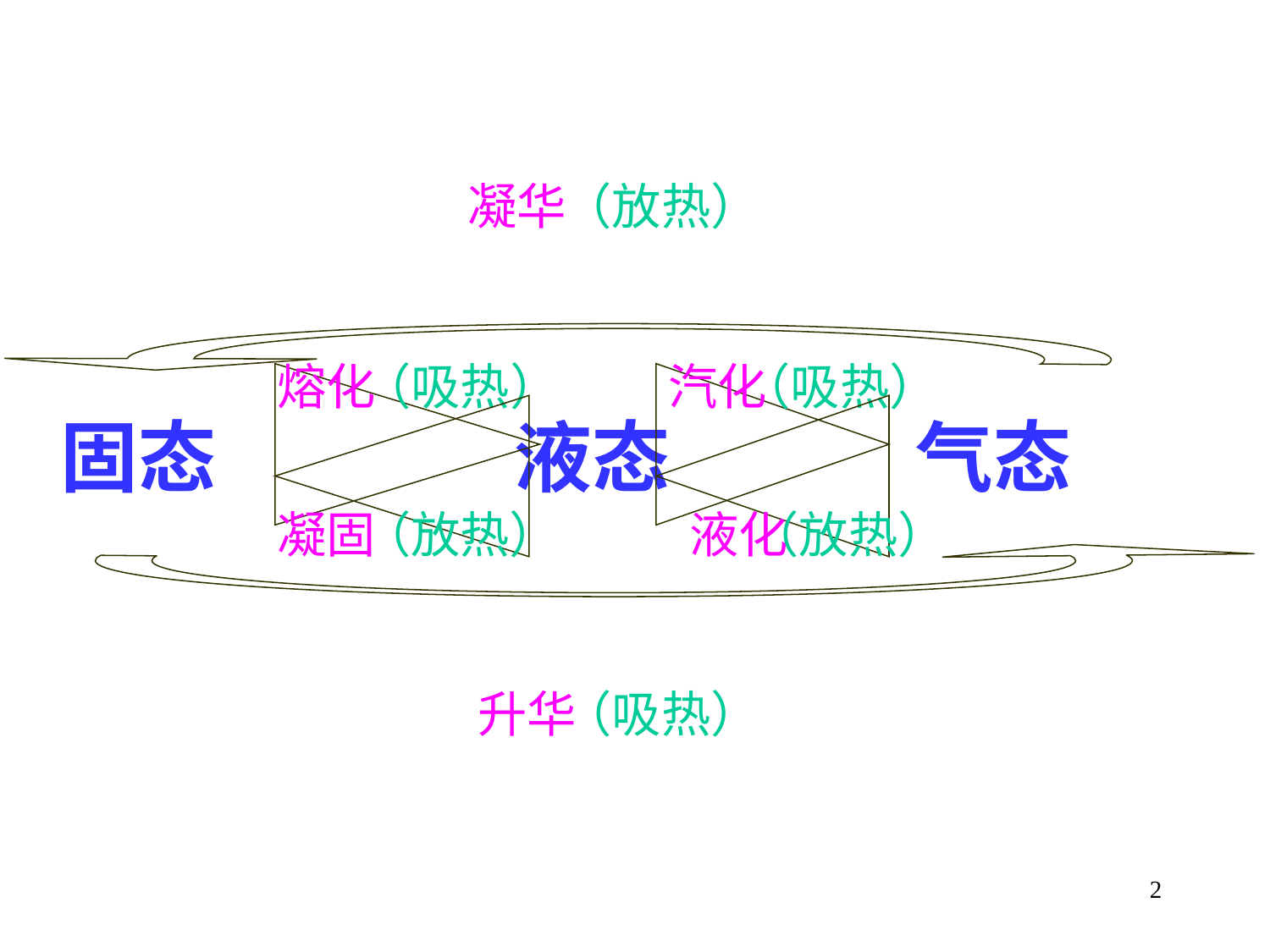

固态                 液态              气态
凝华
（放热）

熔化
（吸热）
汽化
（吸热）

凝固
（放热）
液化
（放热）

升华
（吸热）
2